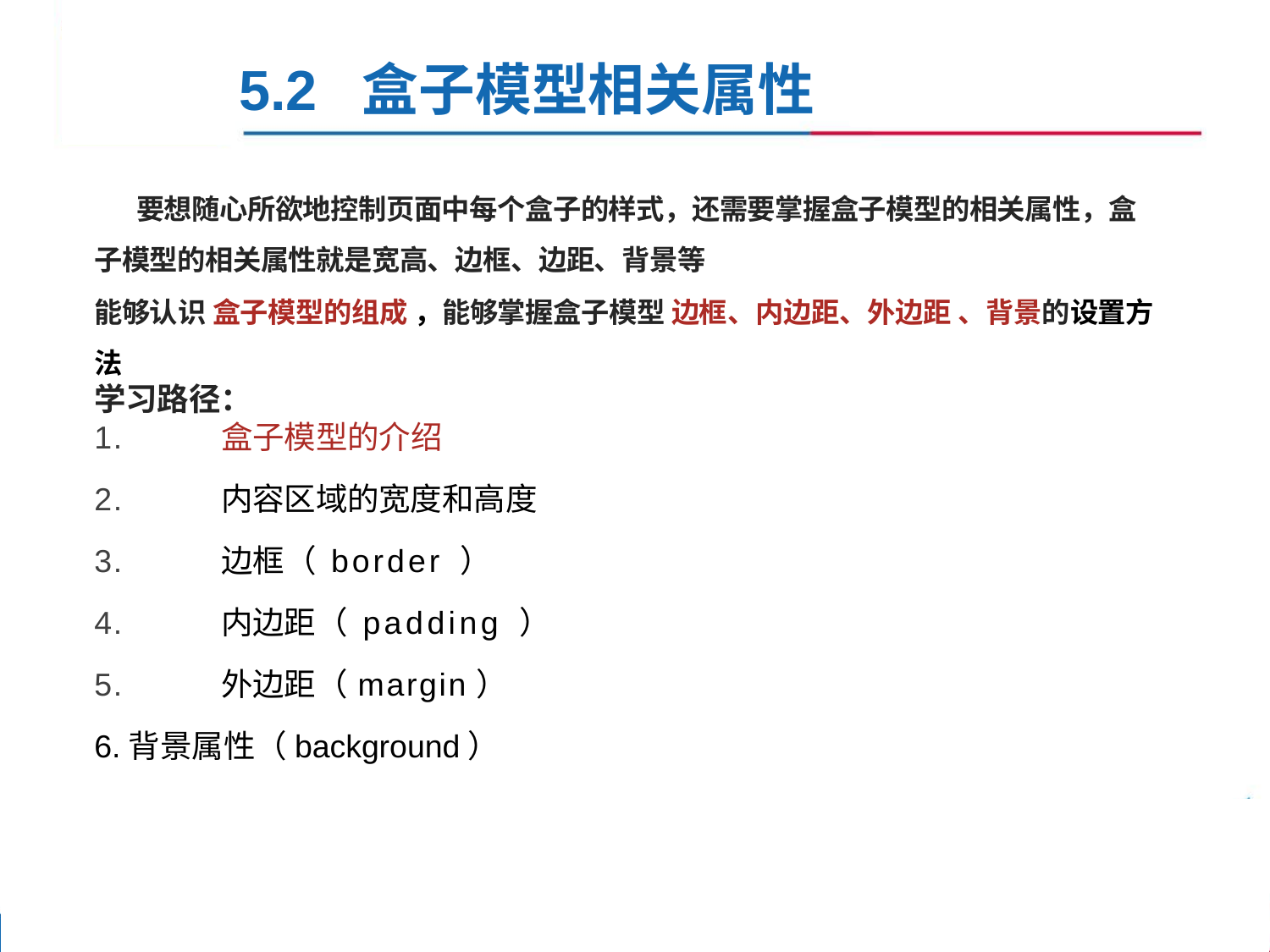

5.2  盒子模型相关属性
     要想随心所欲地控制页面中每个盒子的样式，还需要掌握盒子模型的相关属性，盒子模型的相关属性就是宽高、边框、边距、背景等
能够认识 盒子模型的组成 ，能够掌握盒子模型 边框、内边距、外边距 、背景的设置方法
学习路径：
1.	盒子模型的介绍
2.	内容区域的宽度和高度
3.	边框（ border ）
4.	内边距（ padding ）
5.	外边距（margin）
6.背景属性（background）